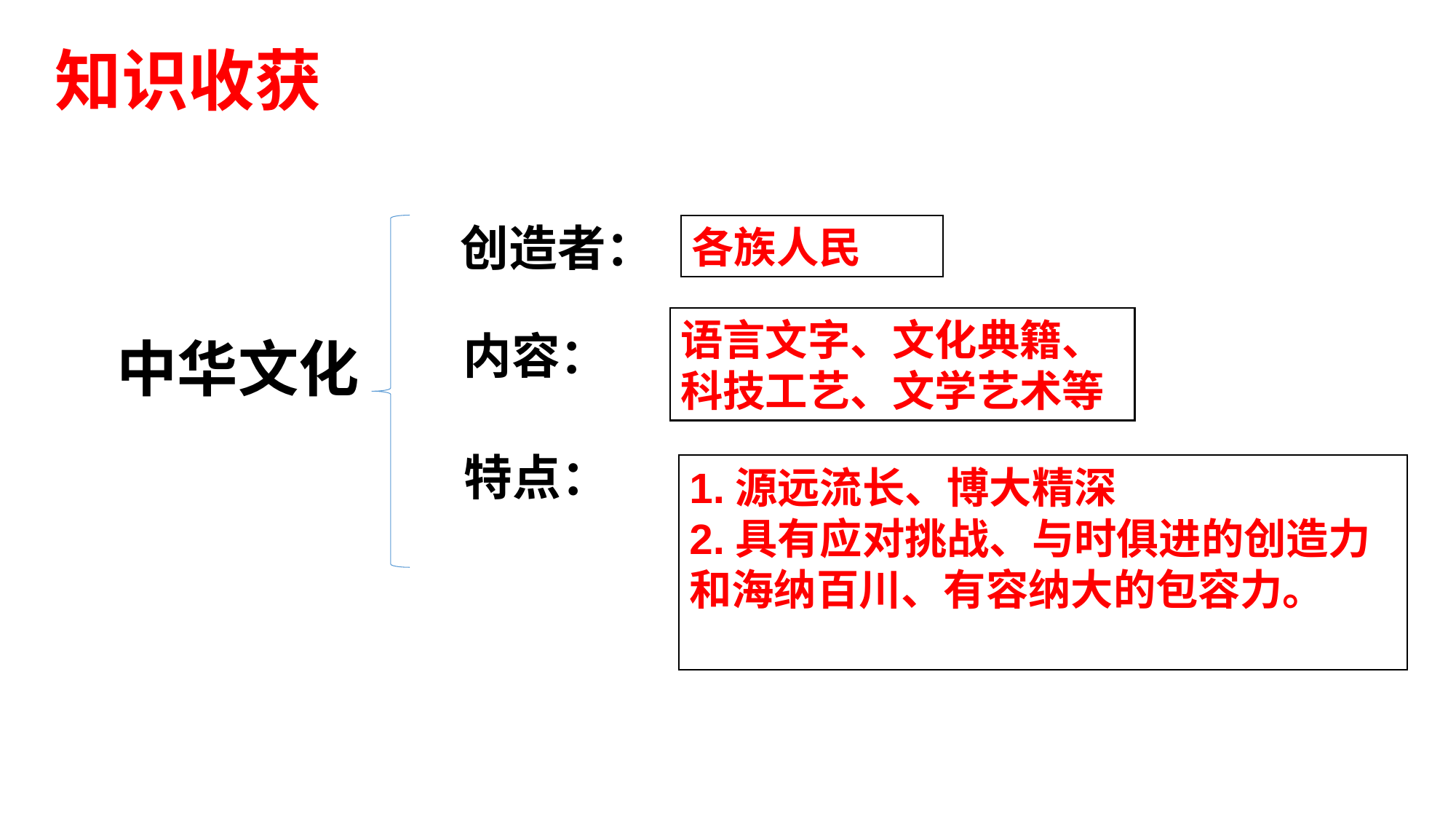

知识收获
创造者：
各族人民

语言文字、文化典籍、科技工艺、文学艺术等
内容：
中华文化
特点：
1.源远流长、博大精深
2.具有应对挑战、与时俱进的创造力和海纳百川、有容纳大的包容力。